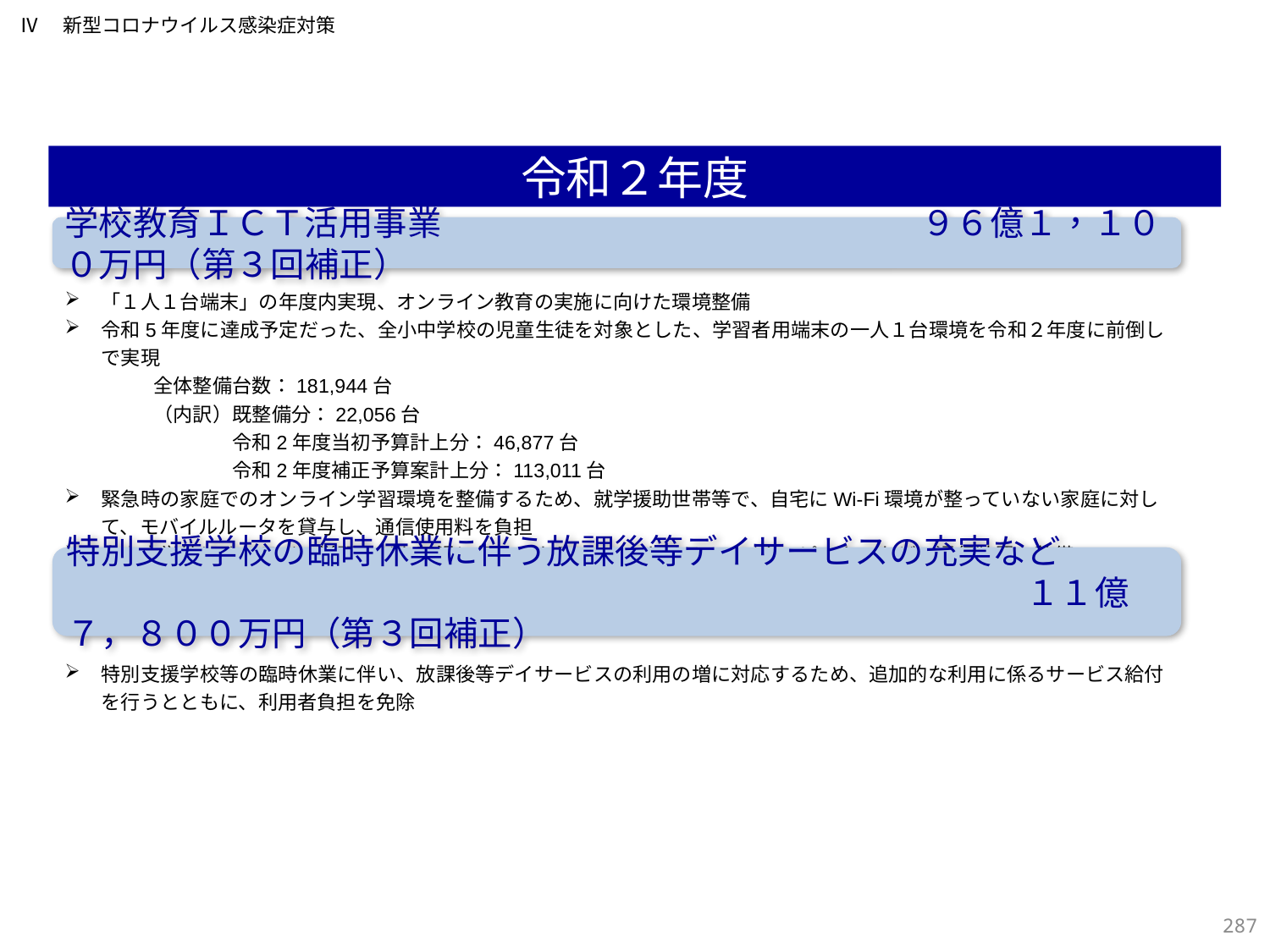

Ⅳ　新型コロナウイルス感染症対策
令和２年度
学校教育ＩＣＴ活用事業　　　　　　　　　　　　　　９６億１，１００万円（第３回補正）
「１人１台端末」の年度内実現、オンライン教育の実施に向けた環境整備
令和5年度に達成予定だった、全小中学校の児童生徒を対象とした、学習者用端末の一人１台環境を令和２年度に前倒しで実現
　全体整備台数：181,944台
　（内訳）既整備分：22,056台
　　　　　令和2年度当初予算計上分：46,877台
　　　　　令和2年度補正予算案計上分：113,011台
緊急時の家庭でのオンライン学習環境を整備するため、就学援助世帯等で、自宅にWi-Fi環境が整っていない家庭に対して、モバイルルータを貸与し、通信使用料を負担
全小中学校にオンライン学習などを円滑に行えるよう、Webカメラ、マイクスピーカーなどの通信装置を整備
特別支援学校の臨時休業に伴う放課後等デイサービスの充実など
　　　　　　　　　　　　　　　　　　　　　　　　　　　　１１億７，８００万円（第３回補正）
特別支援学校等の臨時休業に伴い、放課後等デイサービスの利用の増に対応するため、追加的な利用に係るサービス給付を行うとともに、利用者負担を免除
287